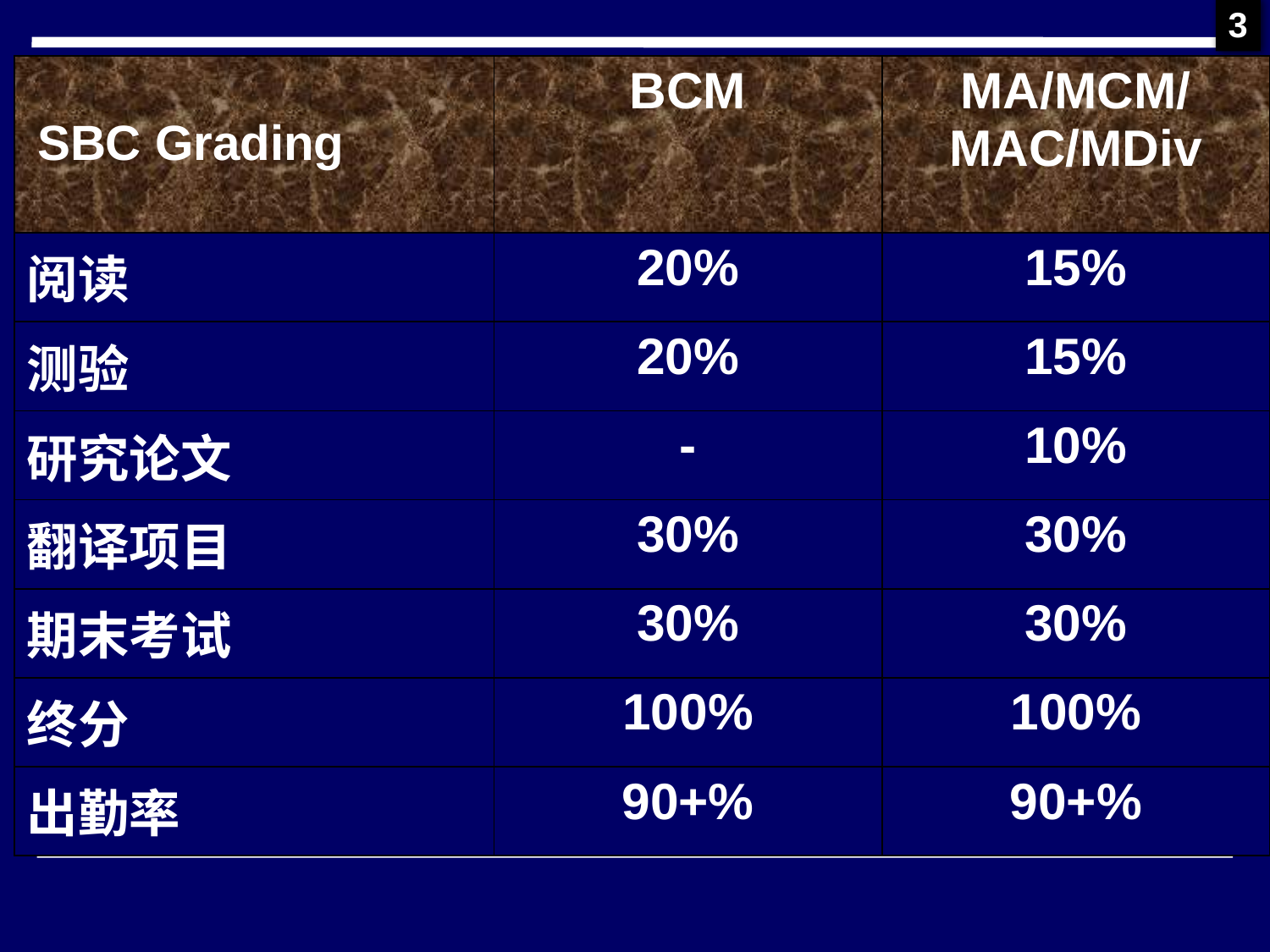

3
# SBC Grading

|  | BCM | MA/MCM/ MAC/MDiv |
| --- | --- | --- |
| 阅读 | 20% | 15% |
| 测验 | 20% | 15% |
| 研究论文 | - | 10% |
| 翻译项目 | 30% | 30% |
| 期末考试 | 30% | 30% |
| 终分 | 100% | 100% |
| 出勤率 | 90+% | 90+% |